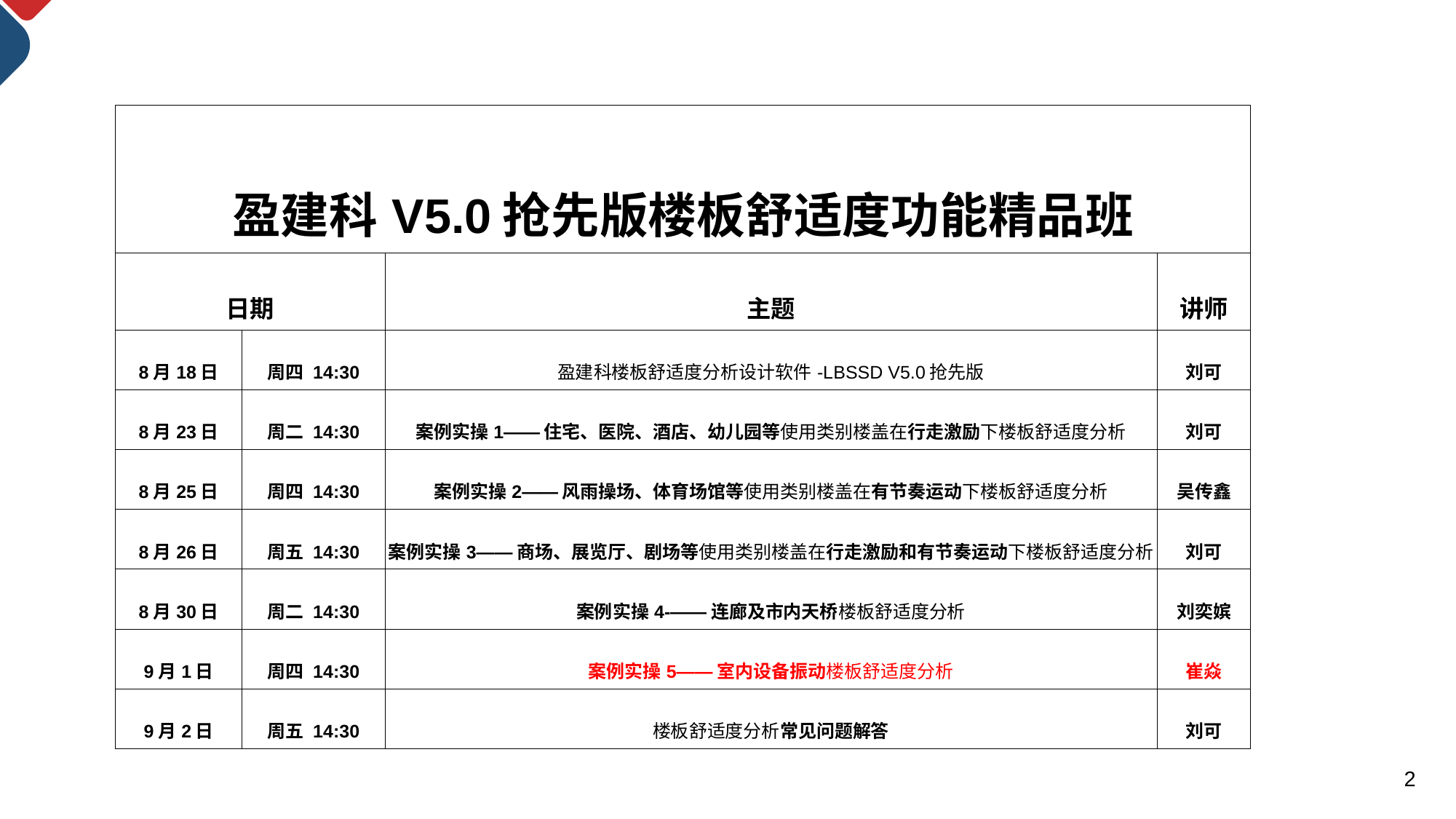

| 盈建科V5.0抢先版楼板舒适度功能精品班 |  |  |  |
| --- | --- | --- | --- |
| 日期 |  | 主题 | 讲师 |
| 8月18日 | 周四 14:30 | 盈建科楼板舒适度分析设计软件-LBSSD V5.0抢先版 | 刘可 |
| 8月23日 | 周二 14:30 | 案例实操1——住宅、医院、酒店、幼儿园等使用类别楼盖在行走激励下楼板舒适度分析 | 刘可 |
| 8月25日 | 周四 14:30 | 案例实操2——风雨操场、体育场馆等使用类别楼盖在有节奏运动下楼板舒适度分析 | 吴传鑫 |
| 8月26日 | 周五 14:30 | 案例实操3——商场、展览厅、剧场等使用类别楼盖在行走激励和有节奏运动下楼板舒适度分析 | 刘可 |
| 8月30日 | 周二 14:30 | 案例实操4-——连廊及市内天桥楼板舒适度分析 | 刘奕嫔 |
| 9月1日 | 周四 14:30 | 案例实操5——室内设备振动楼板舒适度分析 | 崔焱 |
| 9月2日 | 周五 14:30 | 楼板舒适度分析常见问题解答 | 刘可 |